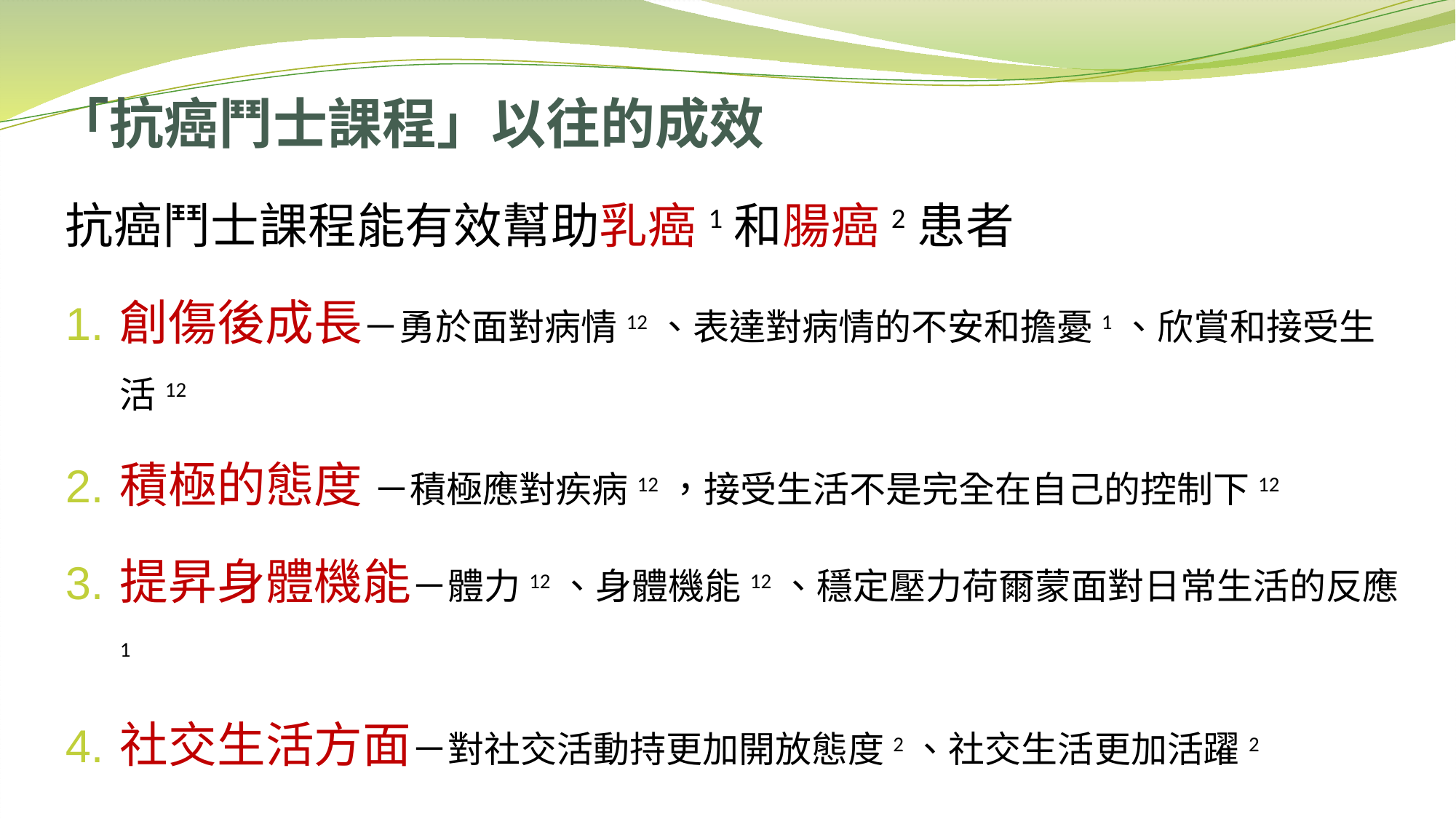

# 「抗癌鬥士課程」以往的成效
抗癌鬥士課程能有效幫助乳癌1和腸癌2患者
創傷後成長－勇於面對病情12、表達對病情的不安和擔憂1、欣賞和接受生活12
積極的態度 －積極應對疾病12，接受生活不是完全在自己的控制下12
提昇身體機能－體力12、身體機能12、穩定壓力荷爾蒙面對日常生活的反應1
社交生活方面－對社交活動持更加開放態度2、社交生活更加活躍2

1Hsiao, et al. (2012)
2Lee, Ho & Chan (2010)